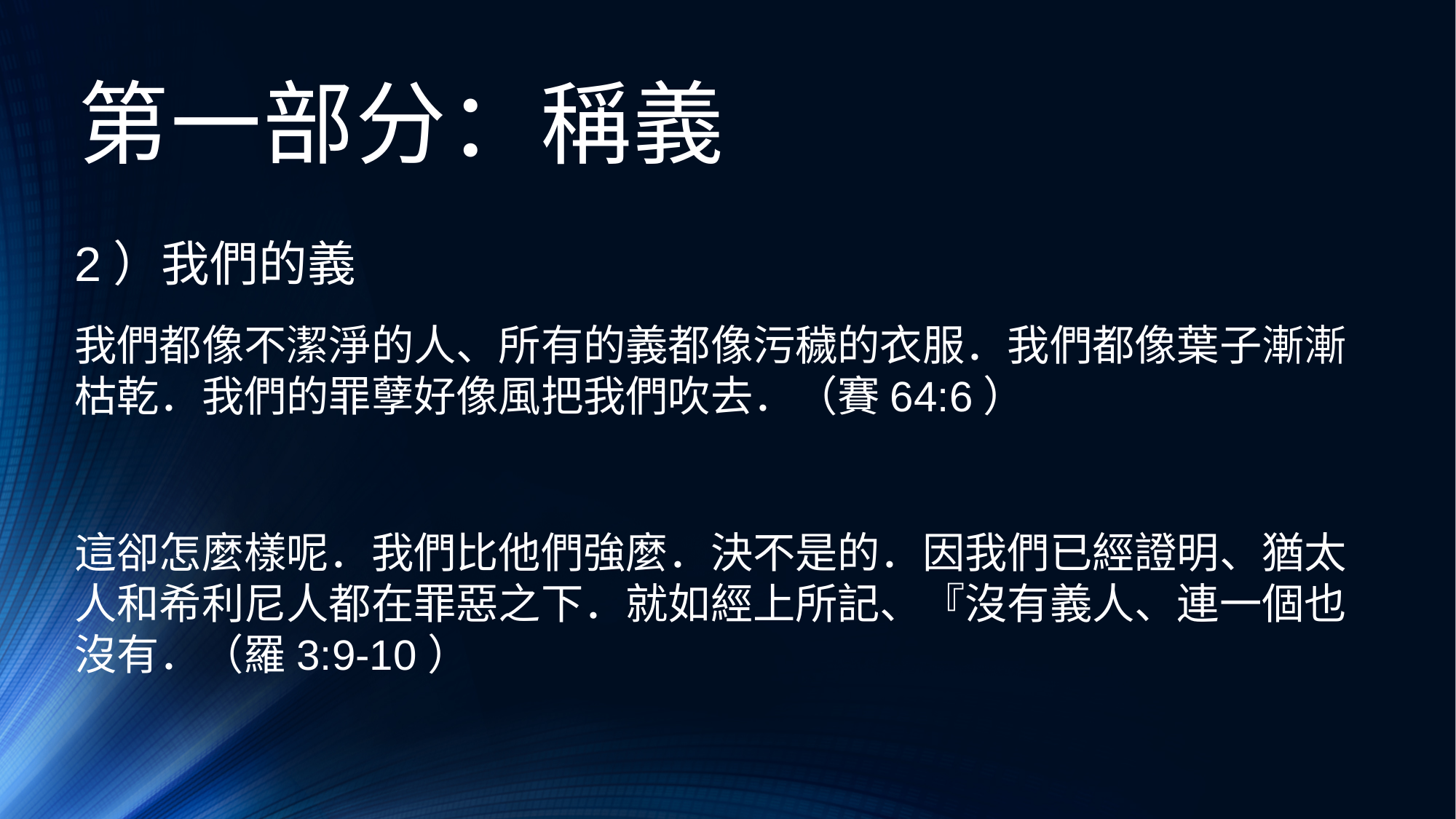

# 第一部分：稱義
2）我們的義
我們都像不潔淨的人、所有的義都像污穢的衣服．我們都像葉子漸漸枯乾．我們的罪孽好像風把我們吹去．（賽64:6）

這卻怎麼樣呢．我們比他們強麼．決不是的．因我們已經證明、猶太人和希利尼人都在罪惡之下．就如經上所記、『沒有義人、連一個也沒有．（羅3:9-10）